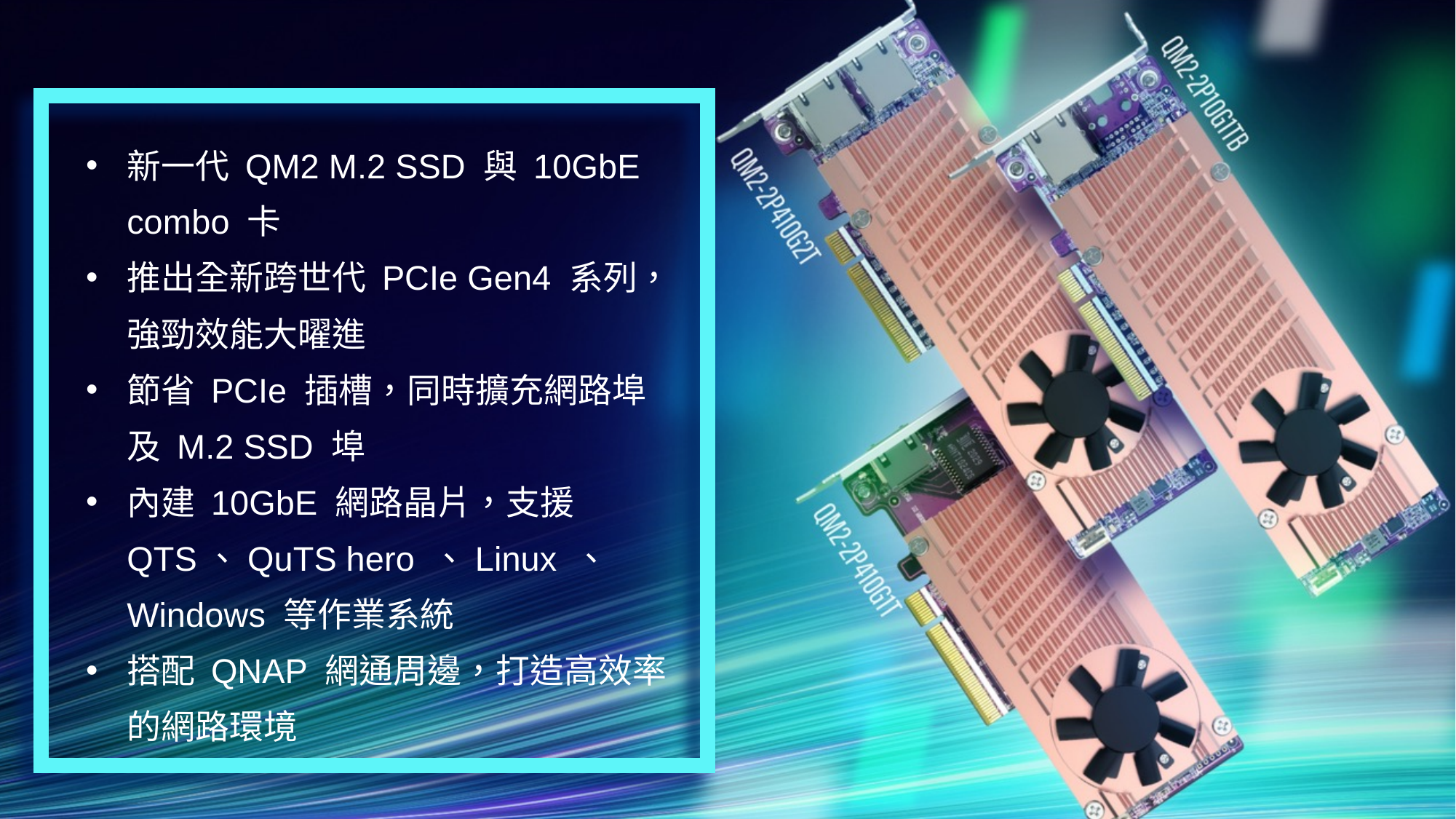

新一代 QM2 M.2 SSD 與 10GbE combo 卡
推出全新跨世代 PCIe Gen4 系列，強勁效能大曜進
節省 PCIe 插槽，同時擴充網路埠及 M.2 SSD 埠
內建 10GbE 網路晶片，支援 QTS、QuTS hero 、Linux 、 Windows 等作業系統
搭配 QNAP 網通周邊，打造高效率的網路環境